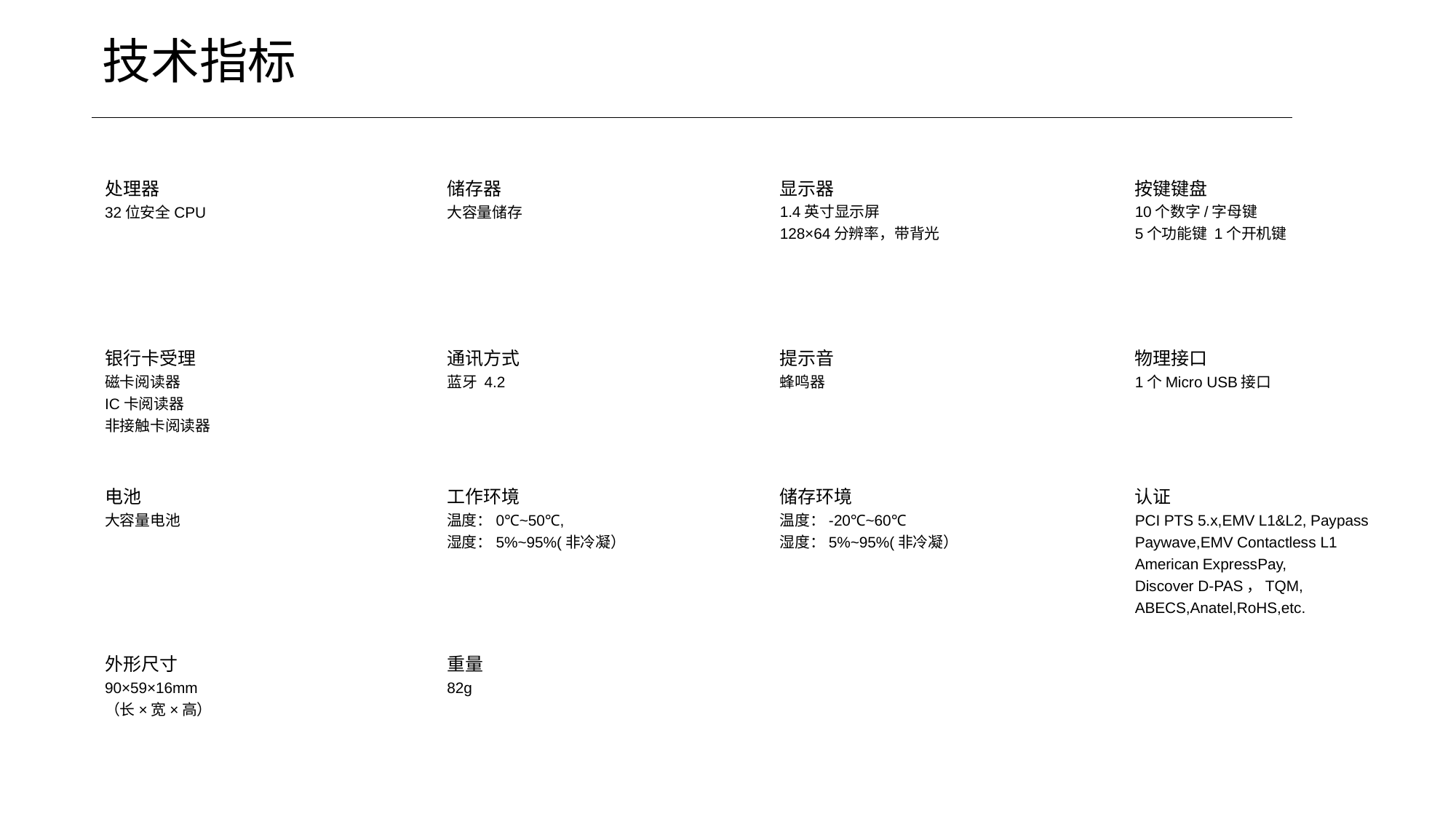

技术指标
处理器
32位安全CPU
储存器
⼤容量储存
显示器
1.4英⼨显⽰屏
128×64分辨率，带背光
按键键盘
10个数字/字⺟键
5个功能键 1个开机键
银行卡受理
磁卡阅读器
IC卡阅读器
⾮接触卡阅读器
通讯⽅式
蓝⽛ 4.2
提示音
蜂鸣器
物理接口
1个Micro USB接⼝
电池
⼤容量电池
工作环境
温度：0℃~50℃,
湿度：5%~95%(⾮冷凝）
储存环境
温度：-20℃~60℃
湿度：5%~95%(⾮冷凝）
认证
PCI PTS 5.x,EMV L1&L2, Paypass
Paywave,EMV Contactless L1
American ExpressPay,
Discover D-PAS，TQM,
ABECS,Anatel,RoHS,etc.
外形尺寸
90×59×16mm
（⻓×宽×⾼）
重量
82g